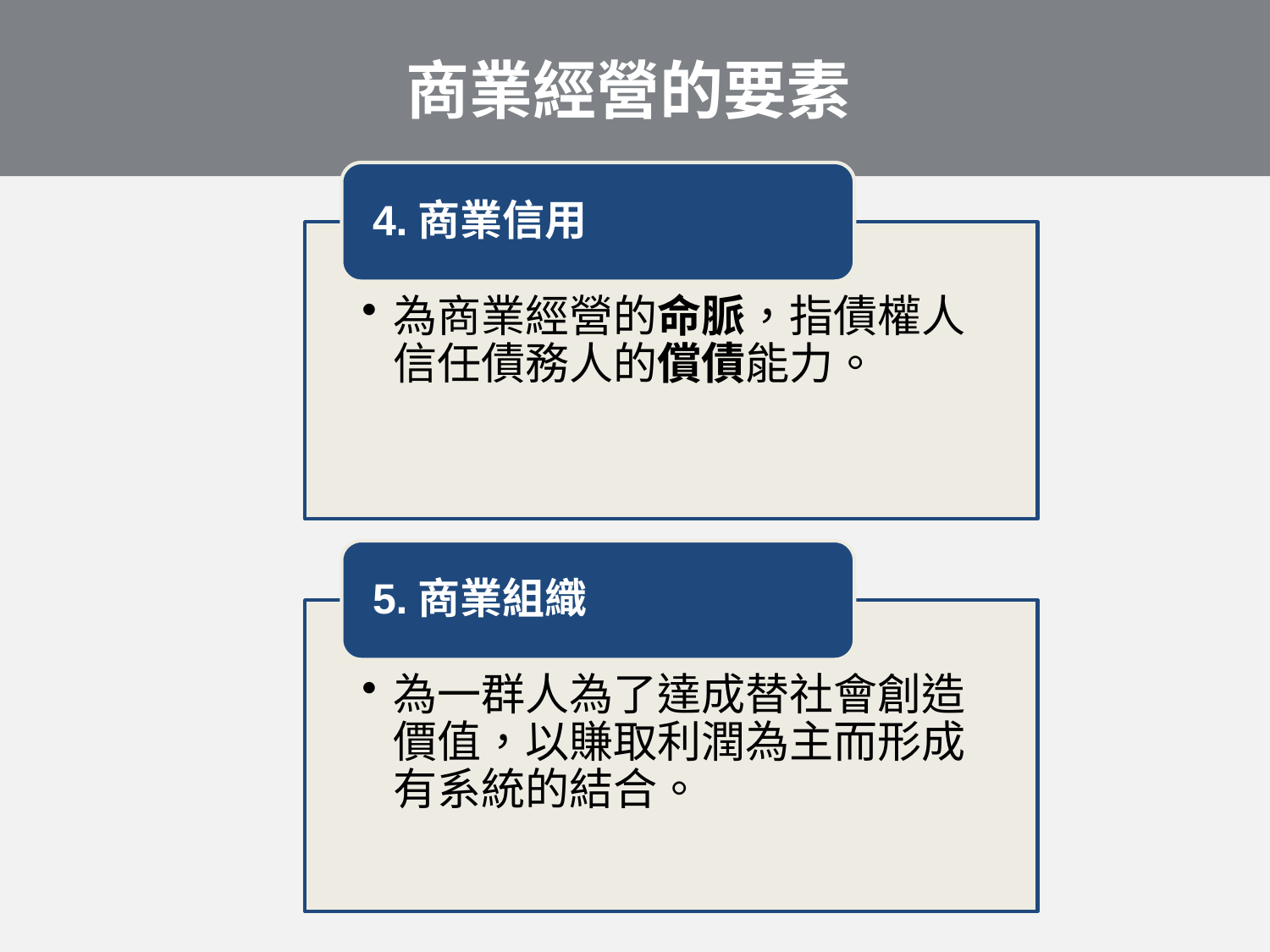

商業經營的要素
為商業經營的命脈，指債權人信任債務人的償債能力。
4.商業信用
為一群人為了達成替社會創造價值，以賺取利潤為主而形成有系統的結合。
5.商業組織